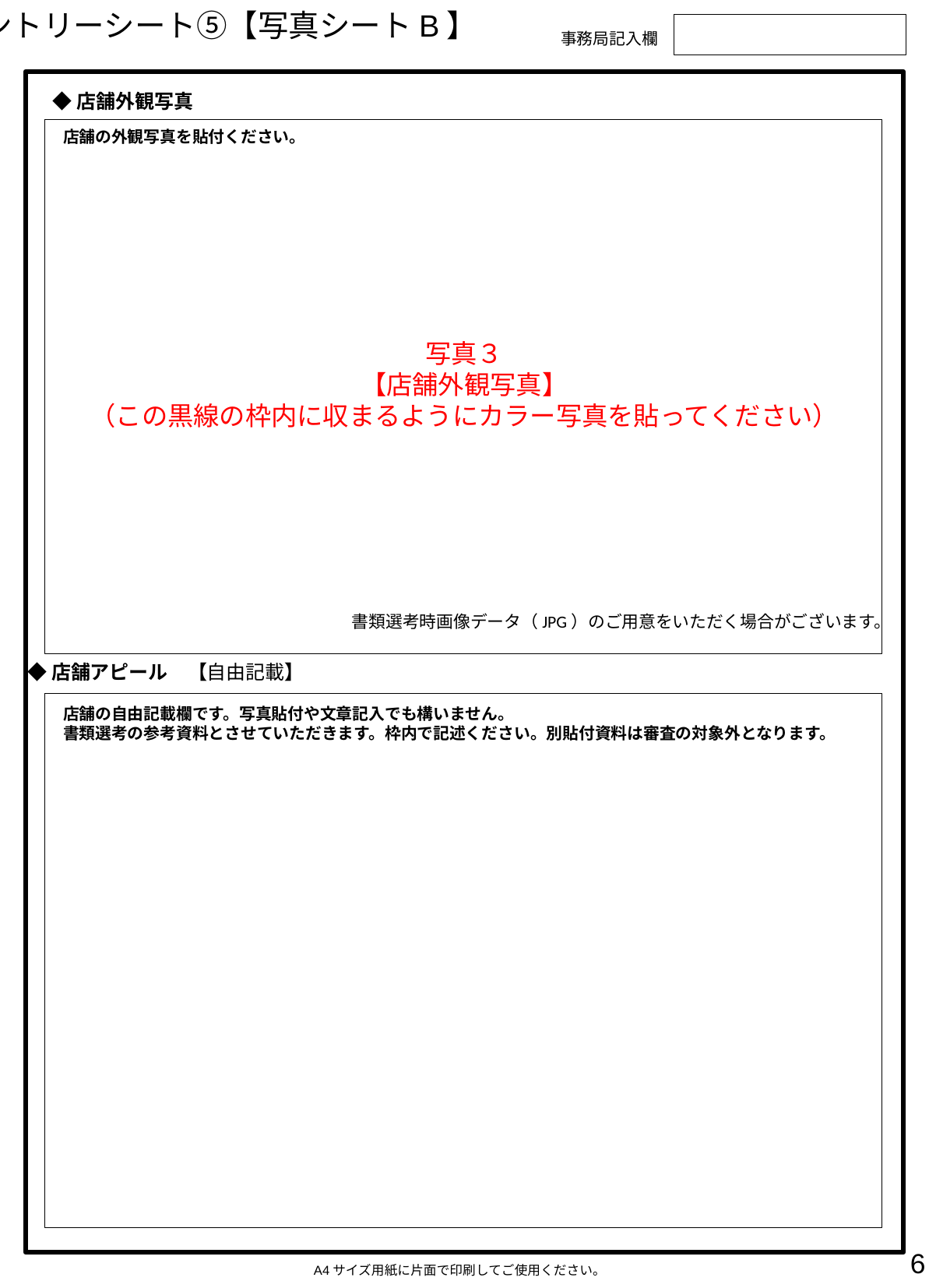

エントリーシート⑤【写真シートB】

事務局記入欄

◆店舗外観写真

店舗の外観写真を貼付ください。
写真３
【店舗外観写真】
（この黒線の枠内に収まるようにカラー写真を貼ってください）
書類選考時画像データ（JPG）のご用意をいただく場合がございます。
◆店舗アピール　【自由記載】

店舗の自由記載欄です。写真貼付や文章記入でも構いません。
書類選考の参考資料とさせていただきます。枠内で記述ください。別貼付資料は審査の対象外となります。
6
A4サイズ用紙に片面で印刷してご使用ください。